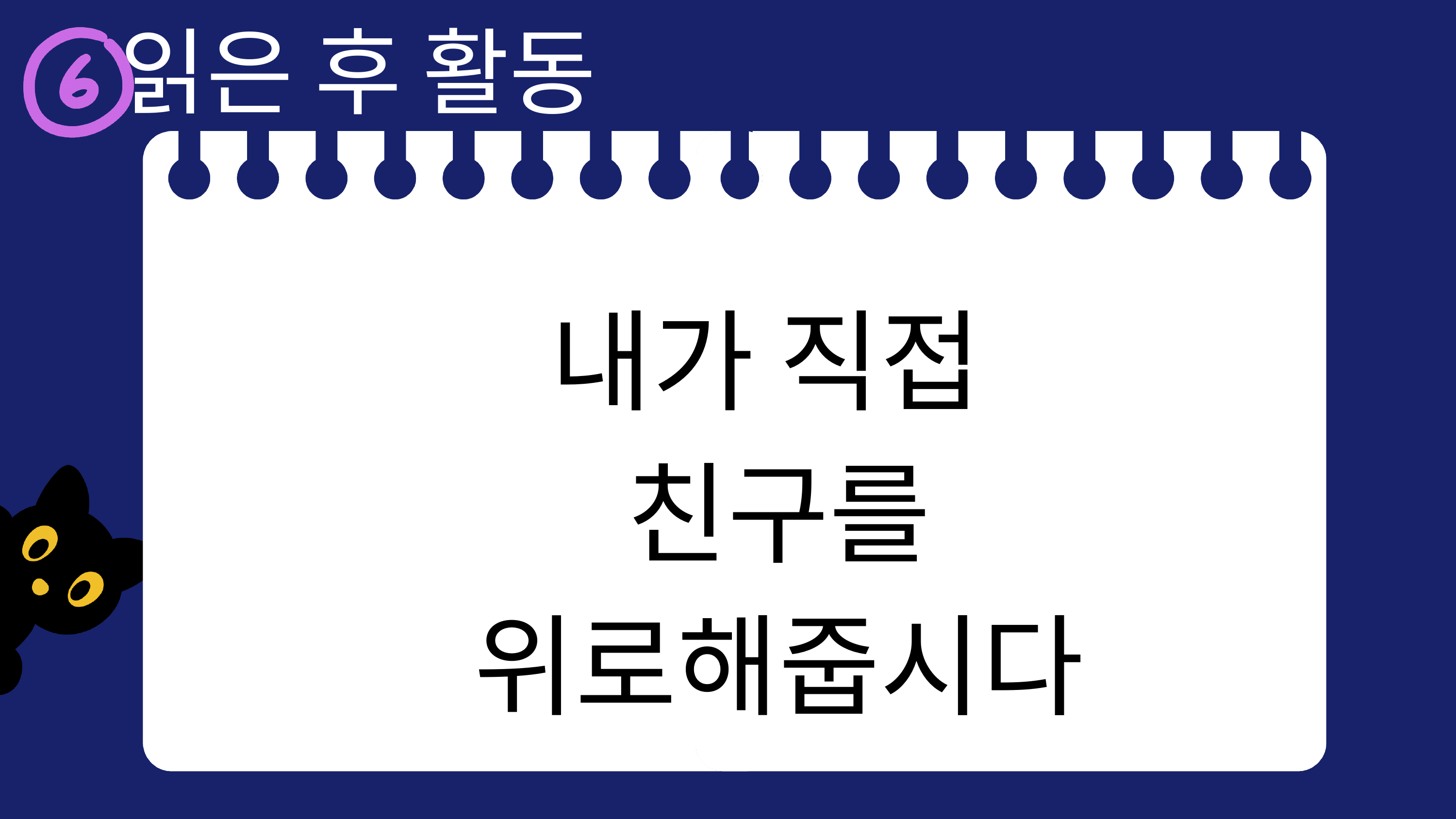

읽은 후 활동

내가 직접
친구를 위로해줍시다